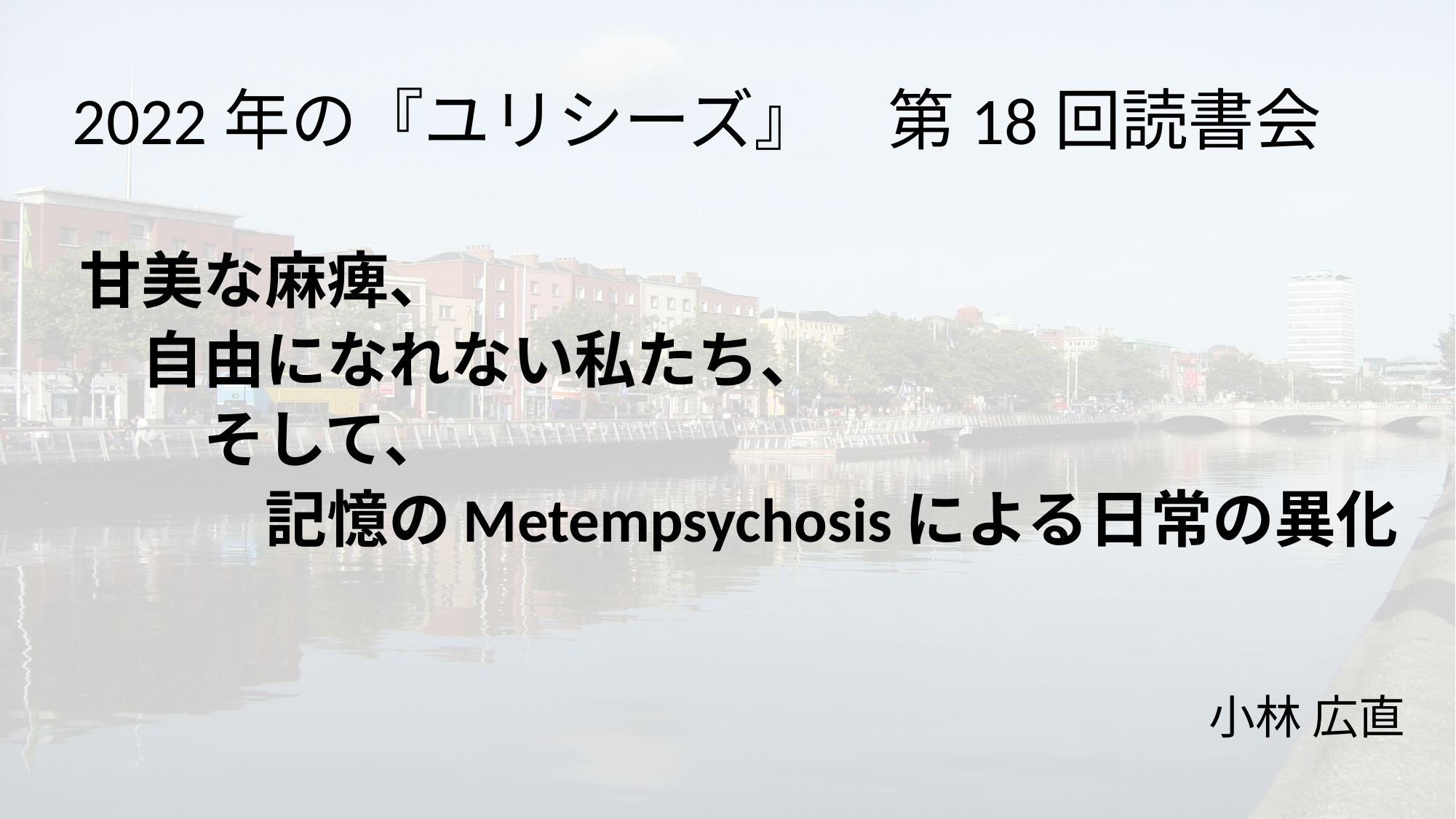

# 2022年の『ユリシーズ』　第18回読書会
甘美な麻痺、
　自由になれない私たち、
　　そして、
　　　記憶のMetempsychosisによる日常の異化

小林 広直